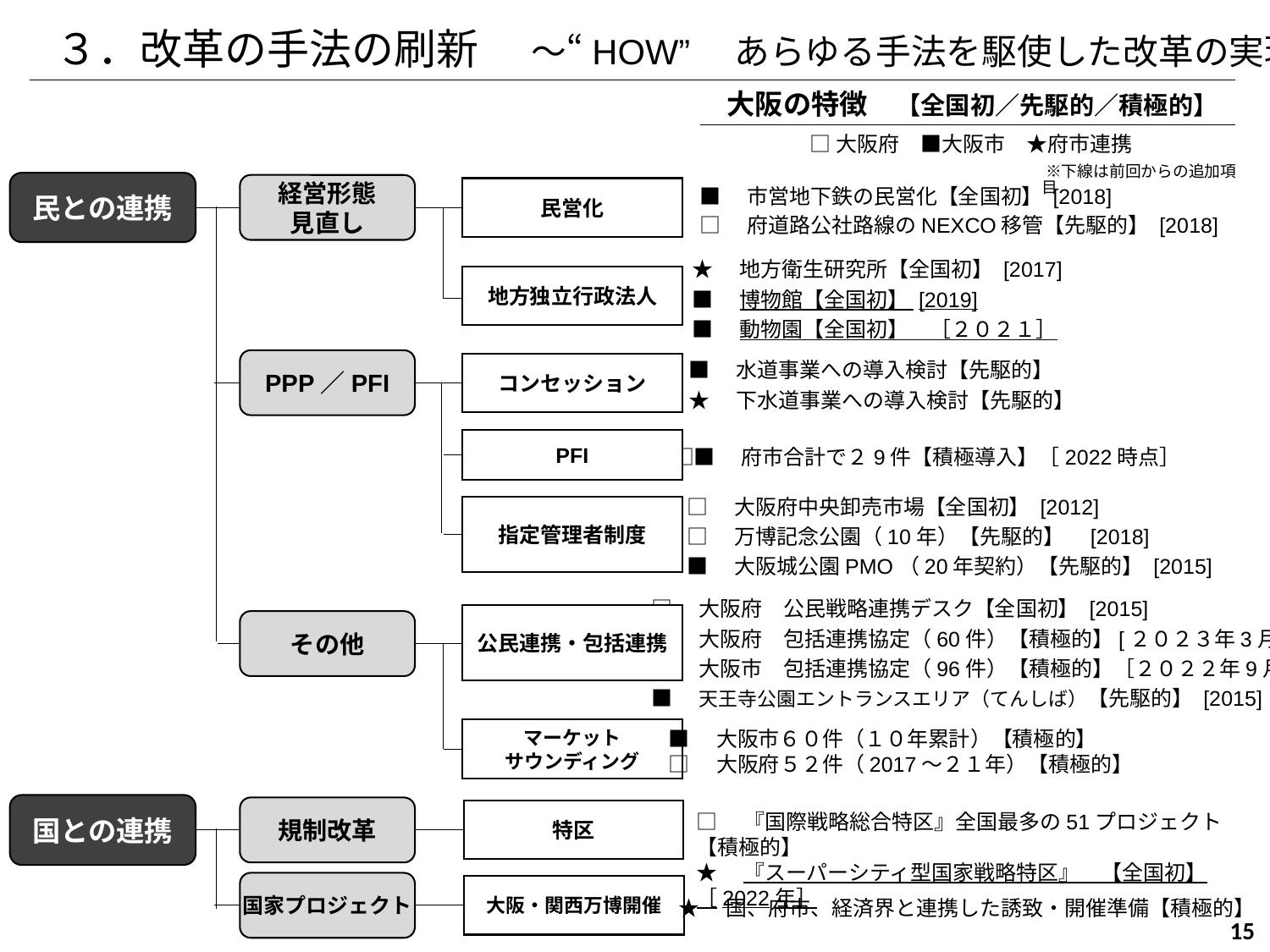

３．改革の手法の刷新　 ～“HOW”　あらゆる手法を駆使した改革の実現
大阪の特徴　【全国初／先駆的／積極的】
□大阪府　■大阪市　★府市連携
　※下線は前回からの追加項目
民との連携
■　市営地下鉄の民営化【全国初】 [2018]
□　府道路公社路線のNEXCO移管【先駆的】 [2018]
経営形態
見直し
民営化
★　地方衛生研究所【全国初】 [2017]
■　博物館【全国初】 [2019]
■　動物園【全国初】　［２０２１］
地方独立行政法人
■　水道事業への導入検討【先駆的】
★　下水道事業への導入検討【先駆的】
PPP／PFI
コンセッション
PFI
□■　府市合計で２9件【積極導入】［2022時点］
□　大阪府中央卸売市場【全国初】 [2012]
□　万博記念公園（10年）【先駆的】　[2018]
■　大阪城公園PMO（20年契約）【先駆的】 [2015]
指定管理者制度
□　大阪府　公民戦略連携デスク【全国初】 [2015]
□　大阪府　包括連携協定（60件）【積極的】[２０２３年3月末]
■　大阪市　包括連携協定（96件）【積極的】［２０２２年9月末］
■　天王寺公園エントランスエリア（てんしば）【先駆的】 [2015]
公民連携・包括連携
その他
マーケット
サウンディング
■　大阪市６０件（１０年累計）【積極的】
□　大阪府５２件（2017～２１年）【積極的】
国との連携
規制改革
特区
□　『国際戦略総合特区』全国最多の51プロジェクト【積極的】
★　『スーパーシティ型国家戦略特区』　【全国初】 ［2022年］
国家プロジェクト
大阪・関西万博開催
★　国、府市、経済界と連携した誘致・開催準備【積極的】
15